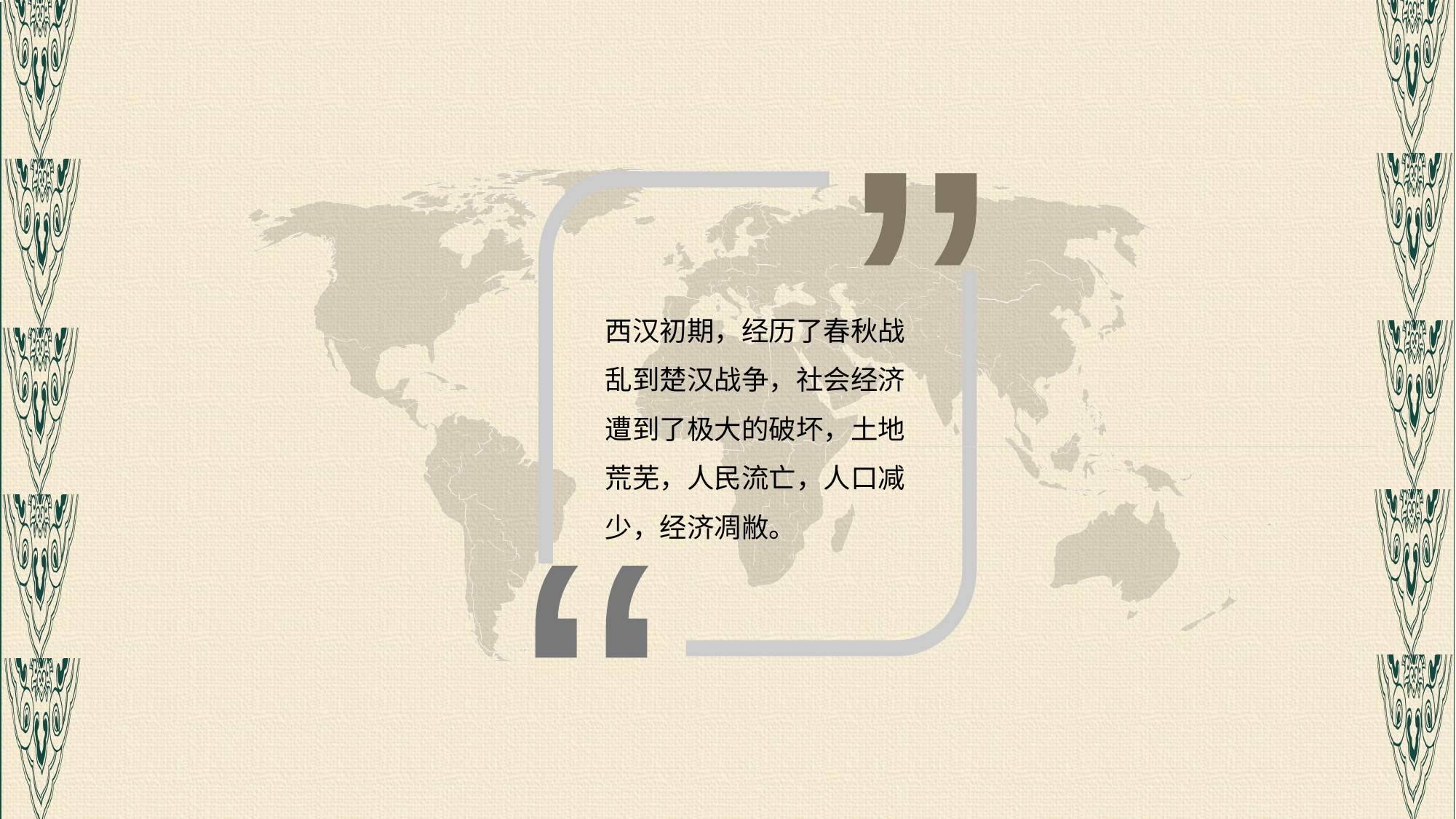

“

西汉初期，经历了春秋战乱到楚汉战争，社会经济遭到了极大的破坏，土地荒芜，人民流亡，人口减少，经济凋敝。
“